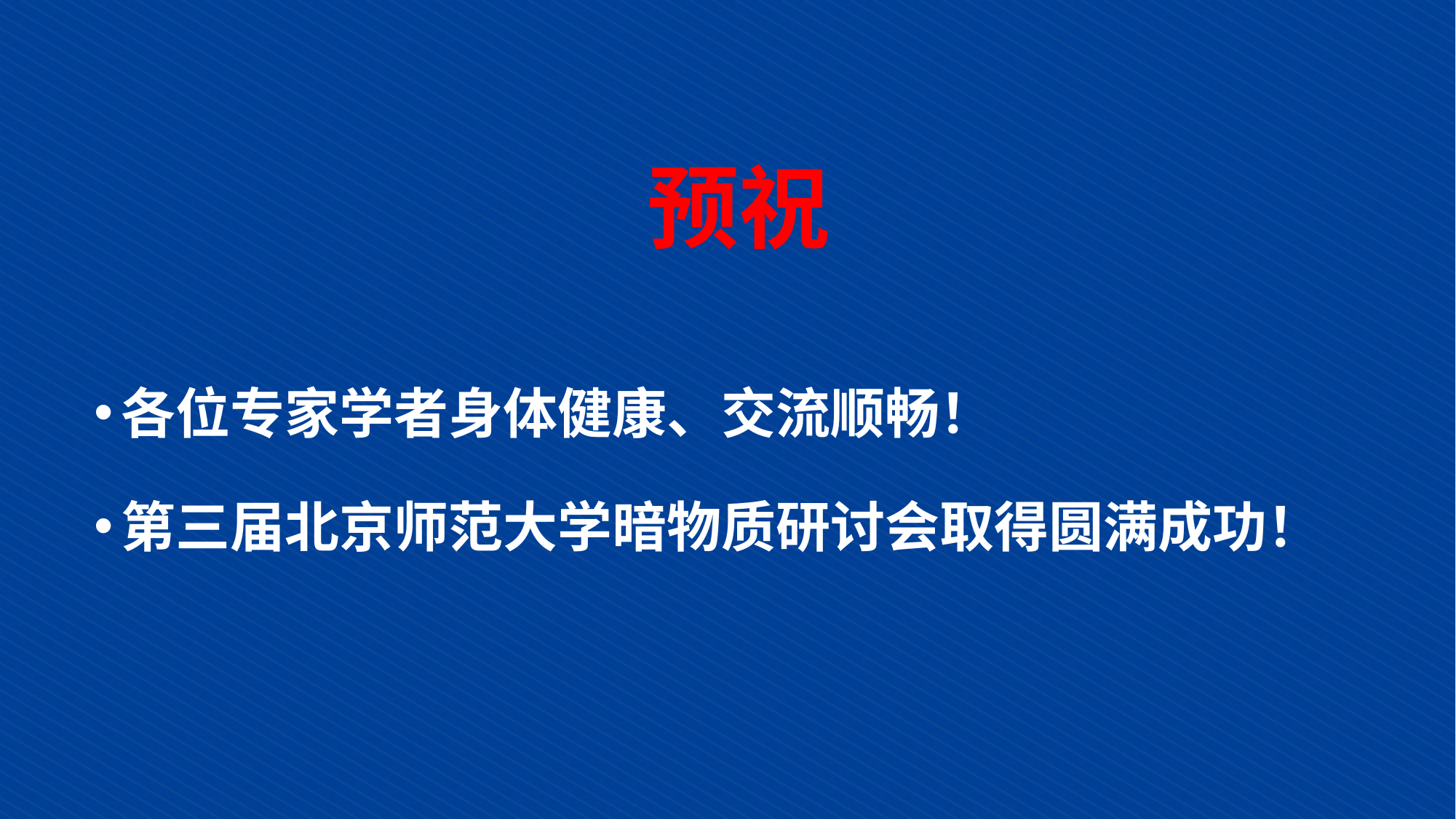

预祝

各位专家学者身体健康、交流顺畅！
第三届北京师范大学暗物质研讨会取得圆满成功！